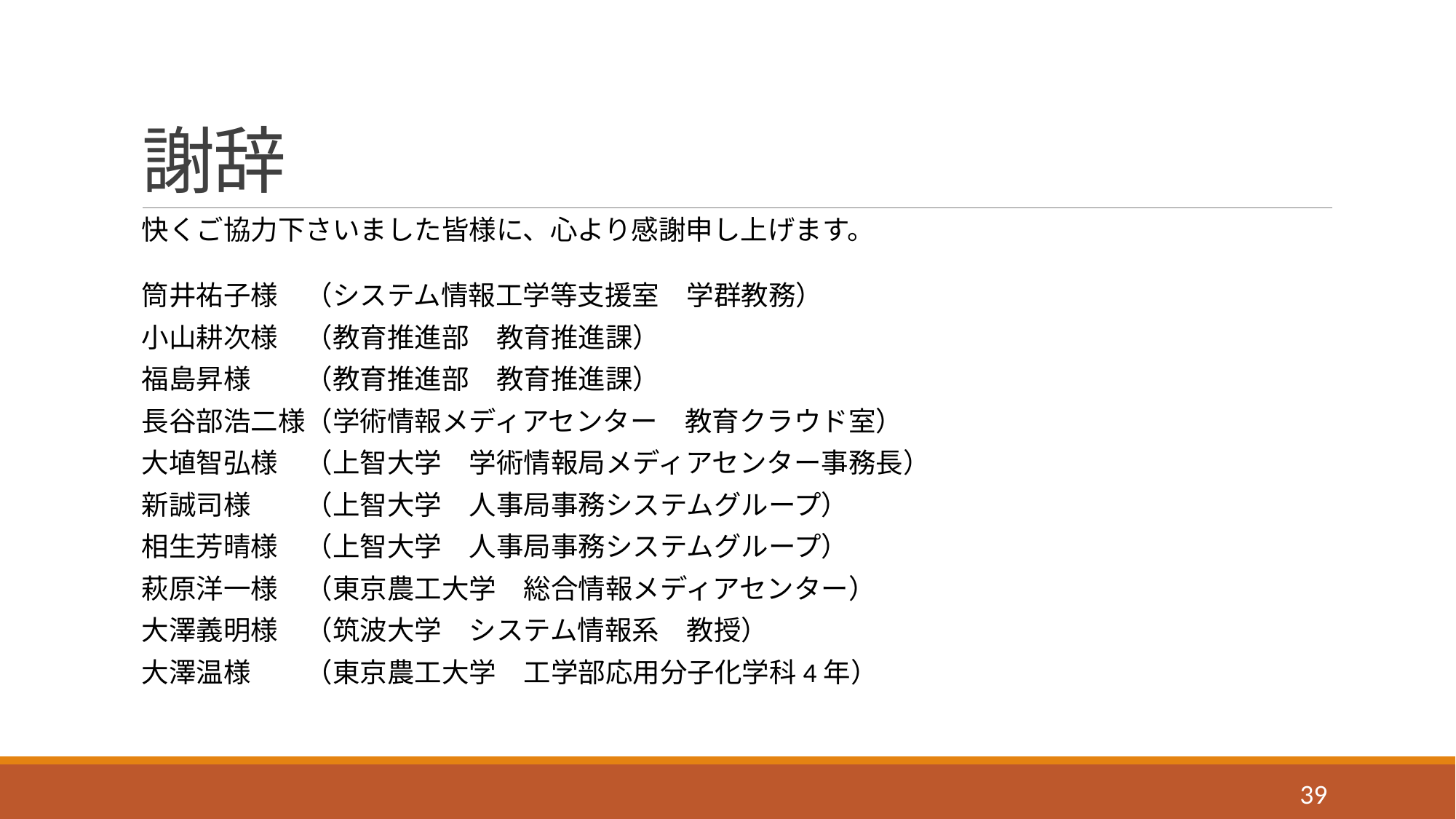

# 謝辞
快くご協力下さいました皆様に、心より感謝申し上げます。

筒井祐子様　（システム情報工学等支援室　学群教務）

小山耕次様　（教育推進部　教育推進課）

福島昇様　　（教育推進部　教育推進課）

長谷部浩二様（学術情報メディアセンター　教育クラウド室）

大埴智弘様　（上智大学　学術情報局メディアセンター事務長）

新誠司様　　（上智大学　人事局事務システムグループ）

相生芳晴様　（上智大学　人事局事務システムグループ）

萩原洋一様　（東京農工大学　総合情報メディアセンター）

大澤義明様　（筑波大学　システム情報系　教授）

大澤温様　　（東京農工大学　工学部応用分子化学科4年）
39